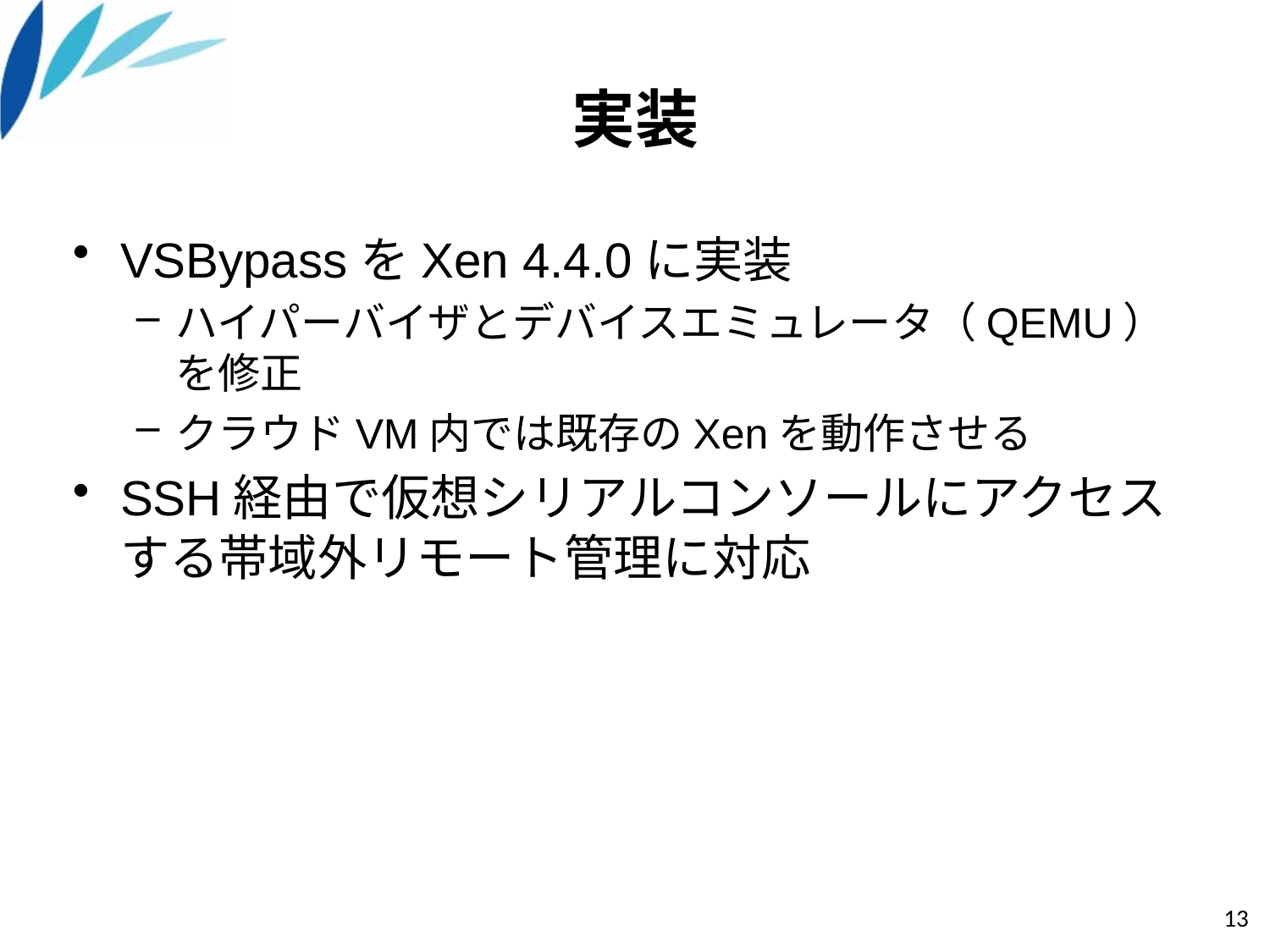

# 実装
VSBypassをXen 4.4.0に実装
ハイパーバイザとデバイスエミュレータ（QEMU）を修正
クラウドVM内では既存のXenを動作させる
SSH経由で仮想シリアルコンソールにアクセスする帯域外リモート管理に対応
13